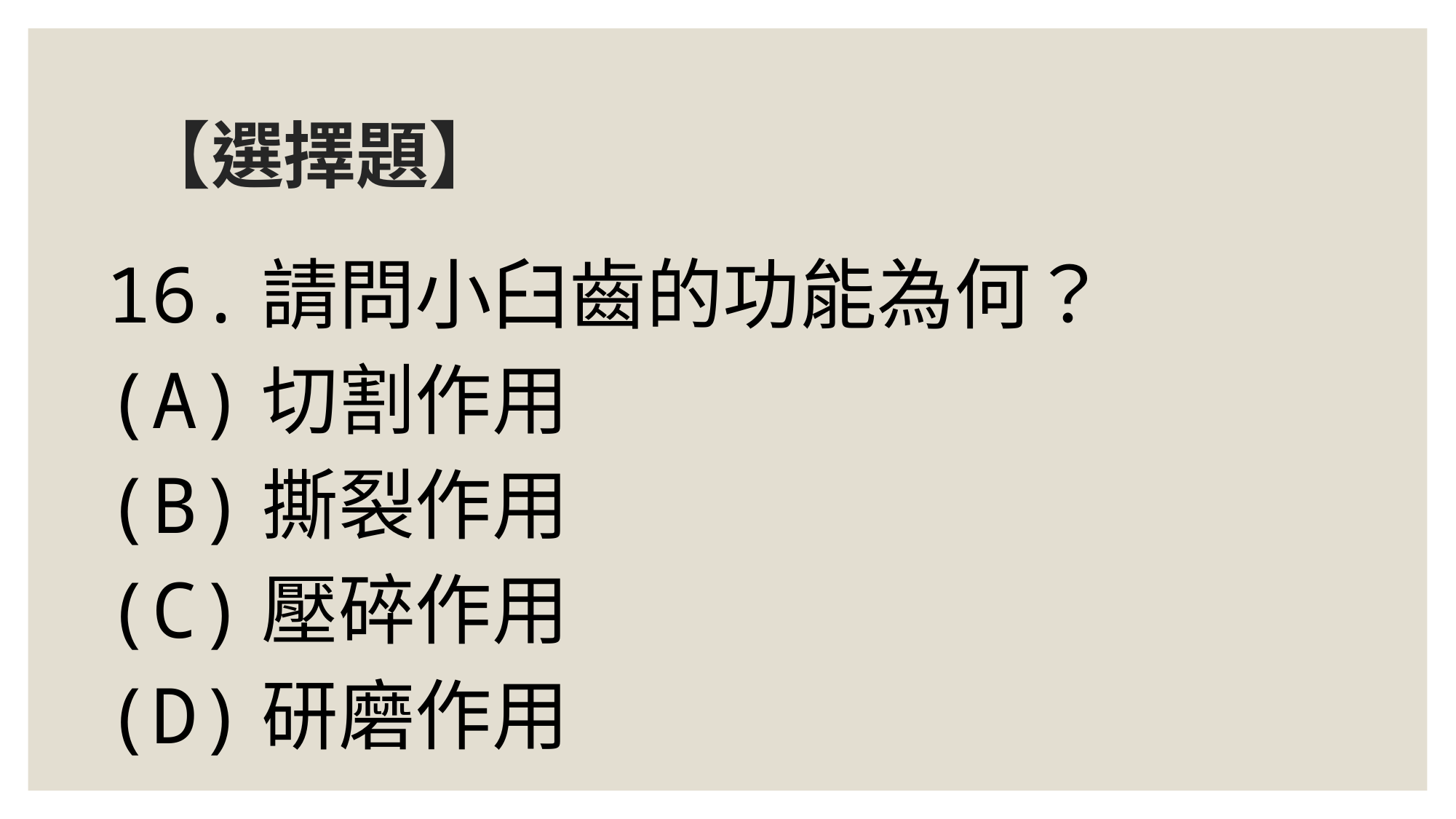

# 【選擇題】
16.請問小臼齒的功能為何？
(A)切割作用
(B)撕裂作用
(C)壓碎作用
(D)研磨作用